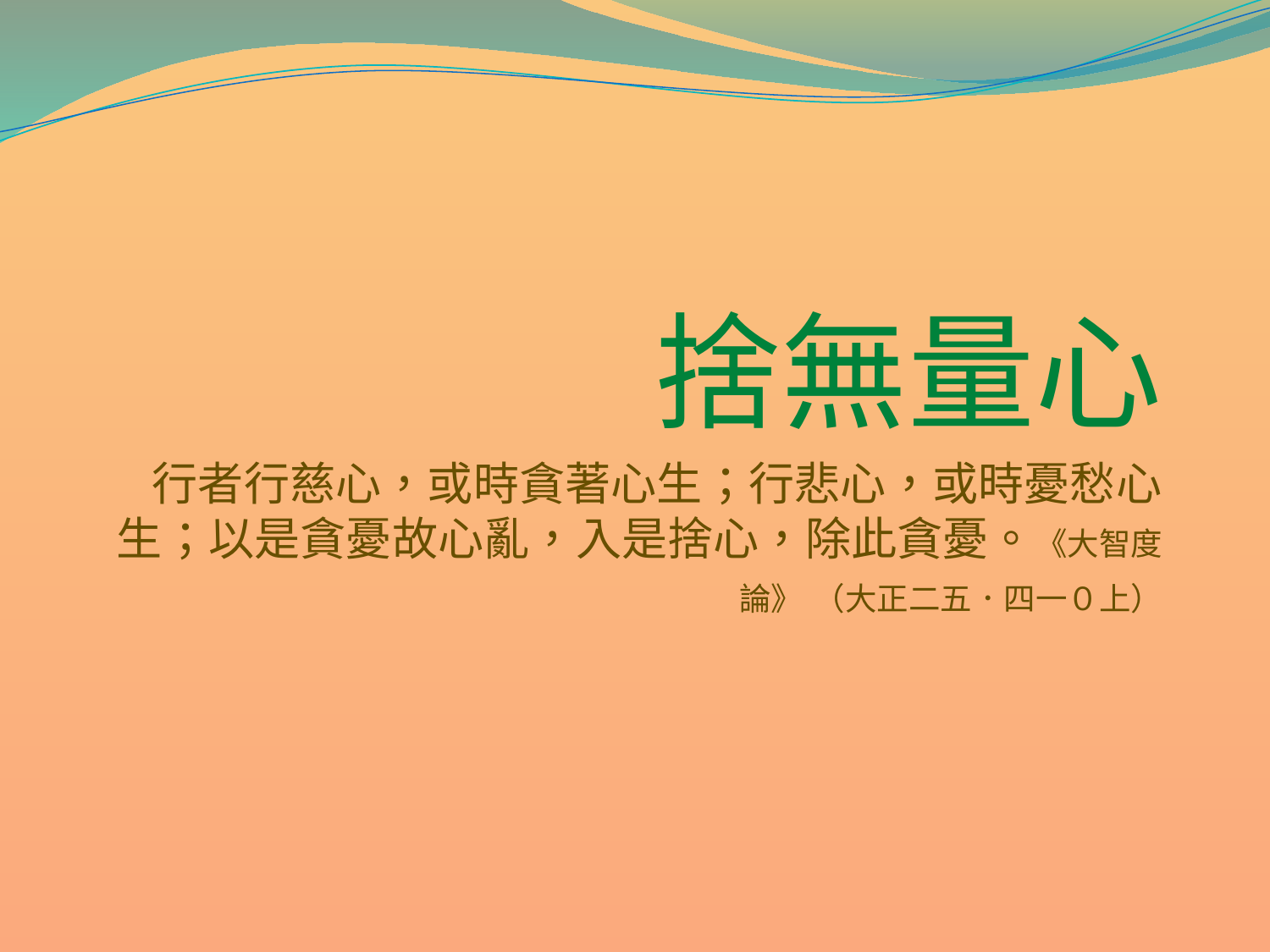

# 捨無量心
行者行慈心，或時貪著心生；行悲心，或時憂愁心生；以是貪憂故心亂，入是捨心，除此貪憂。《大智度論》 （大正二五．四一０上）